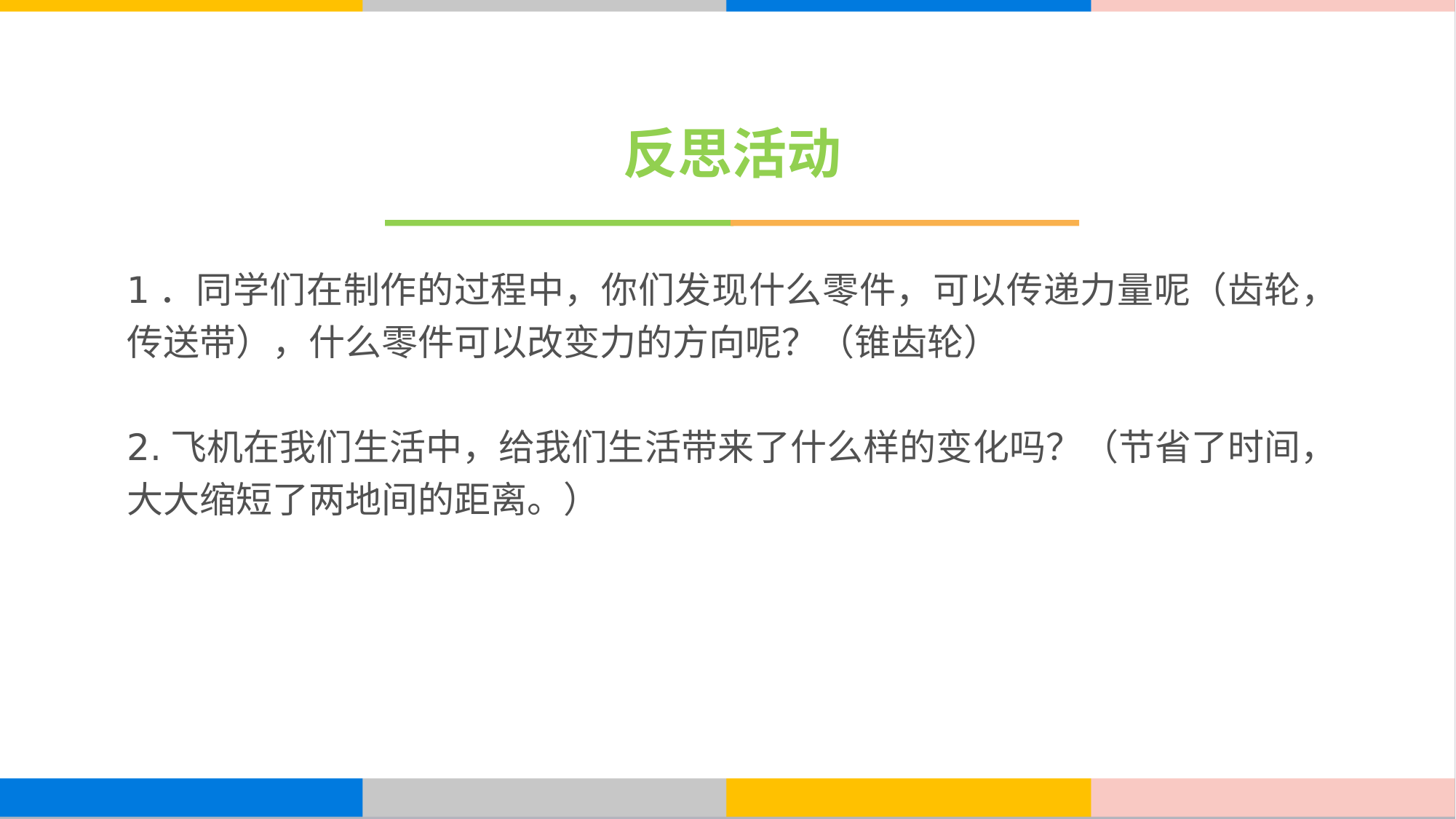

# 反思活动
1．同学们在制作的过程中，你们发现什么零件，可以传递力量呢（齿轮，传送带），什么零件可以改变力的方向呢？（锥齿轮）

2.飞机在我们生活中，给我们生活带来了什么样的变化吗？（节省了时间，大大缩短了两地间的距离。）